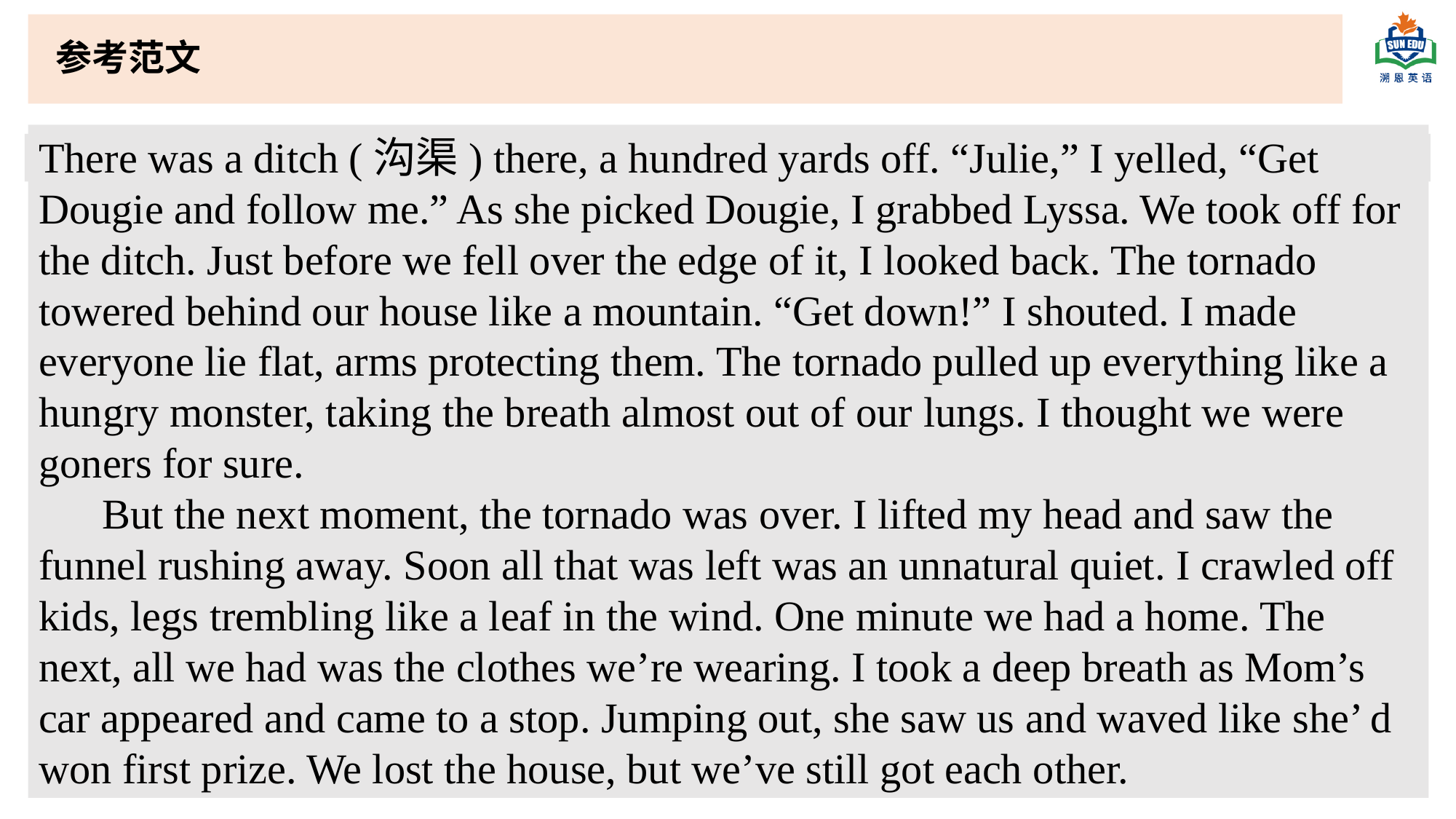

# 参考范文
There was a ditch (沟渠) there, a hundred yards off. “Julie,” I yelled, “Get Dougie and follow me.” As she picked Dougie, I grabbed Lyssa. We took off for the ditch. Just before we fell over the edge of it, I looked back. The tornado towered behind our house like a mountain. “Get down!” I shouted. I made everyone lie flat, arms protecting them. The tornado pulled up everything like a hungry monster, taking the breath almost out of our lungs. I thought we were goners for sure.
      But the next moment, the tornado was over. I lifted my head and saw the funnel rushing away. Soon all that was left was an unnatural quiet. I crawled off kids, legs trembling like a leaf in the wind. One minute we had a home. The next, all we had was the clothes we’re wearing. I took a deep breath as Mom’s car appeared and came to a stop. Jumping out, she saw us and waved like she’ d won first prize. We lost the house, but we’ve still got each other.